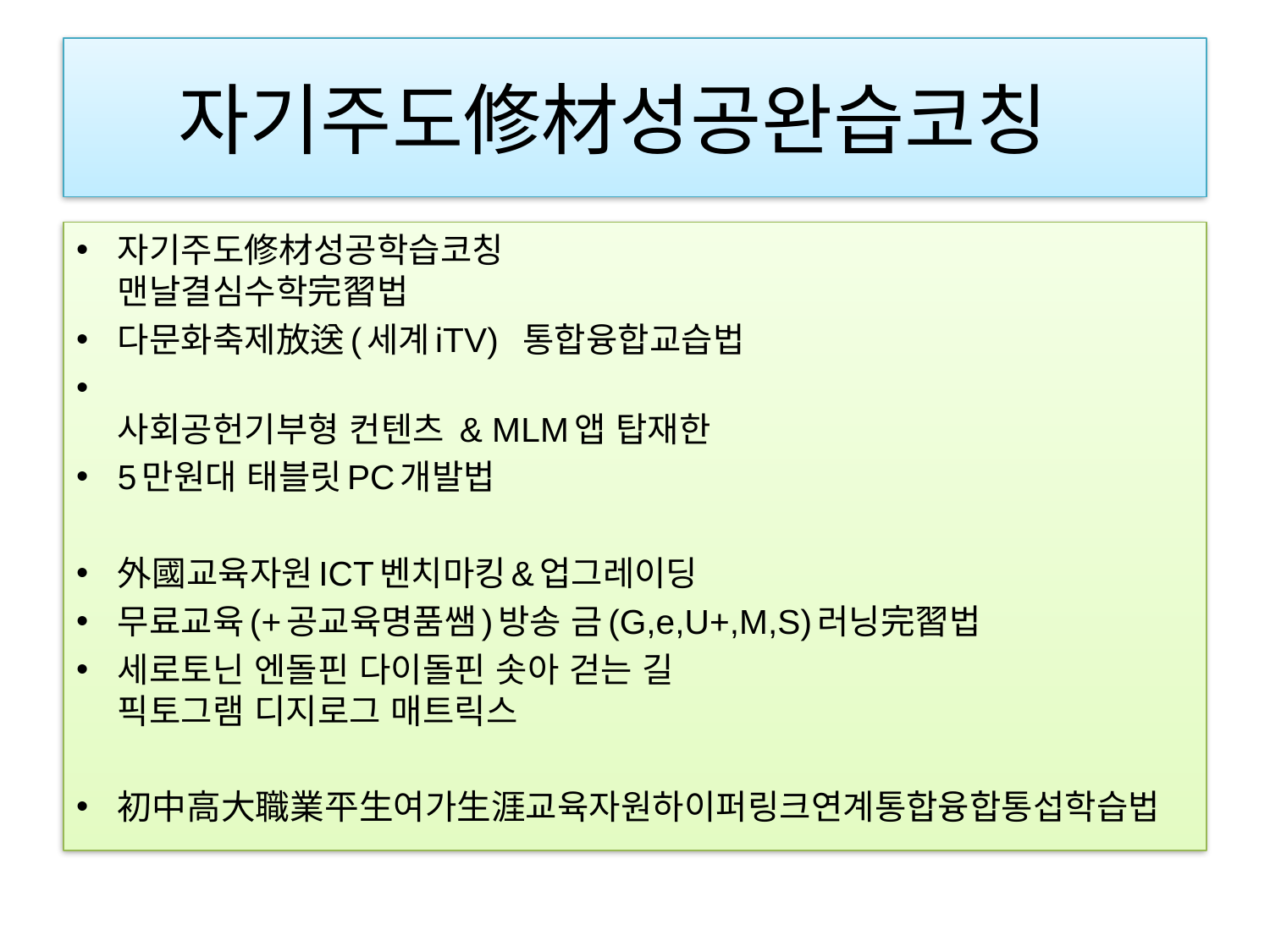

# 자기주도修材성공완습코칭
자기주도修材성공학습코칭    
맨날결심수학完習법
다문화축제放送(세계iTV)  통합융합교습법
 
사회공헌기부형 컨텐츠 & MLM앱 탑재한
5만원대 태블릿PC개발법

外國교육자원ICT벤치마킹&업그레이딩
무료교육(+공교육명품쌤)방송 금(G,e,U+,M,S)러닝完習법
세로토닌 엔돌핀 다이돌핀 솟아 걷는 길 
픽토그램 디지로그 매트릭스

初中高大職業平生여가生涯교육자원하이퍼링크연계통합융합통섭학습법